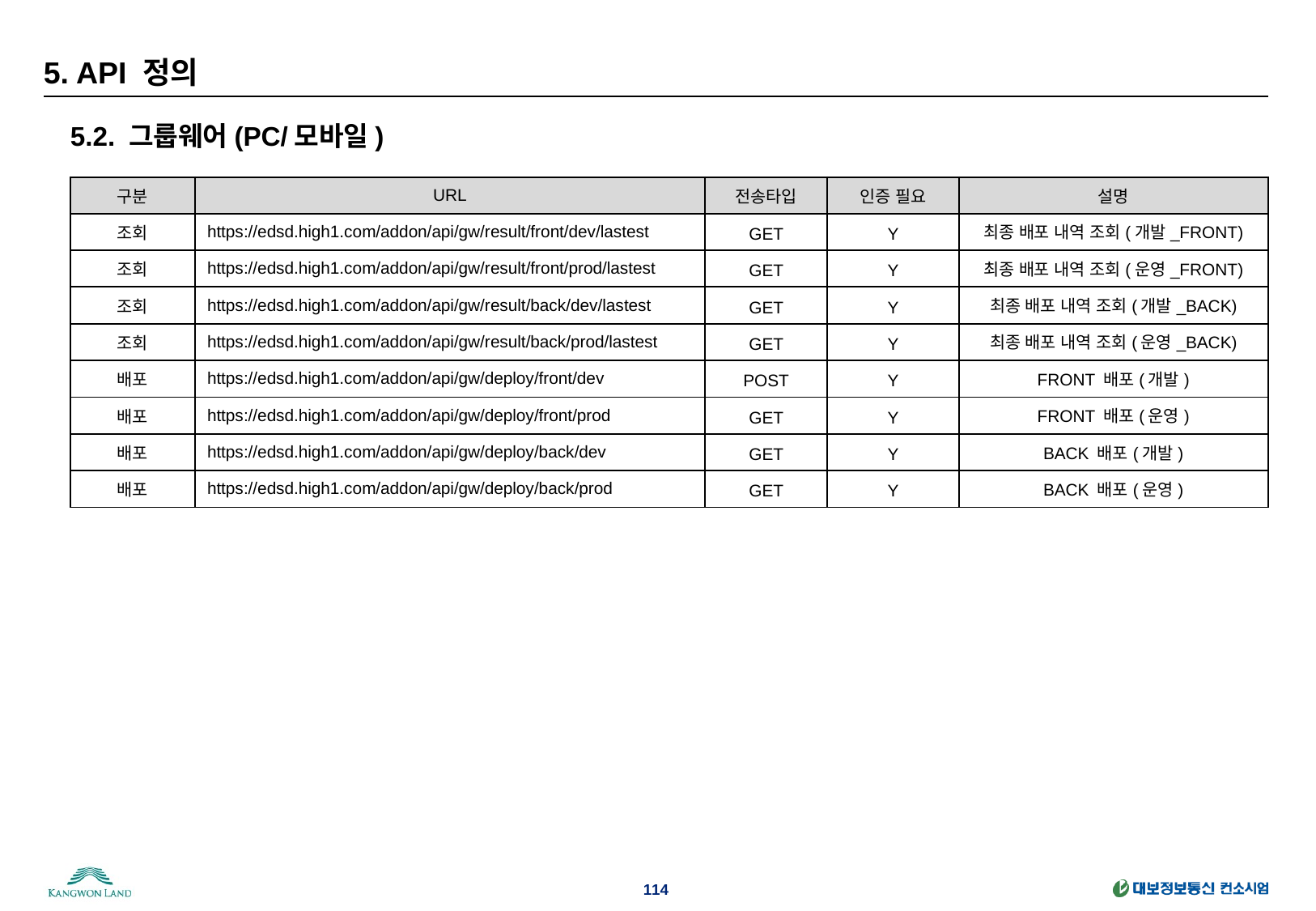

# 5. API 정의
5.2. 그룹웨어(PC/모바일)
| 구분 | URL | 전송타입 | 인증 필요 | 설명 |
| --- | --- | --- | --- | --- |
| 조회 | https://edsd.high1.com/addon/api/gw/result/front/dev/lastest | GET | Y | 최종 배포 내역 조회(개발\_FRONT) |
| 조회 | https://edsd.high1.com/addon/api/gw/result/front/prod/lastest | GET | Y | 최종 배포 내역 조회(운영\_FRONT) |
| 조회 | https://edsd.high1.com/addon/api/gw/result/back/dev/lastest | GET | Y | 최종 배포 내역 조회(개발\_BACK) |
| 조회 | https://edsd.high1.com/addon/api/gw/result/back/prod/lastest | GET | Y | 최종 배포 내역 조회(운영\_BACK) |
| 배포 | https://edsd.high1.com/addon/api/gw/deploy/front/dev | POST | Y | FRONT 배포(개발) |
| 배포 | https://edsd.high1.com/addon/api/gw/deploy/front/prod | GET | Y | FRONT 배포(운영) |
| 배포 | https://edsd.high1.com/addon/api/gw/deploy/back/dev | GET | Y | BACK 배포(개발) |
| 배포 | https://edsd.high1.com/addon/api/gw/deploy/back/prod | GET | Y | BACK 배포(운영) |
114